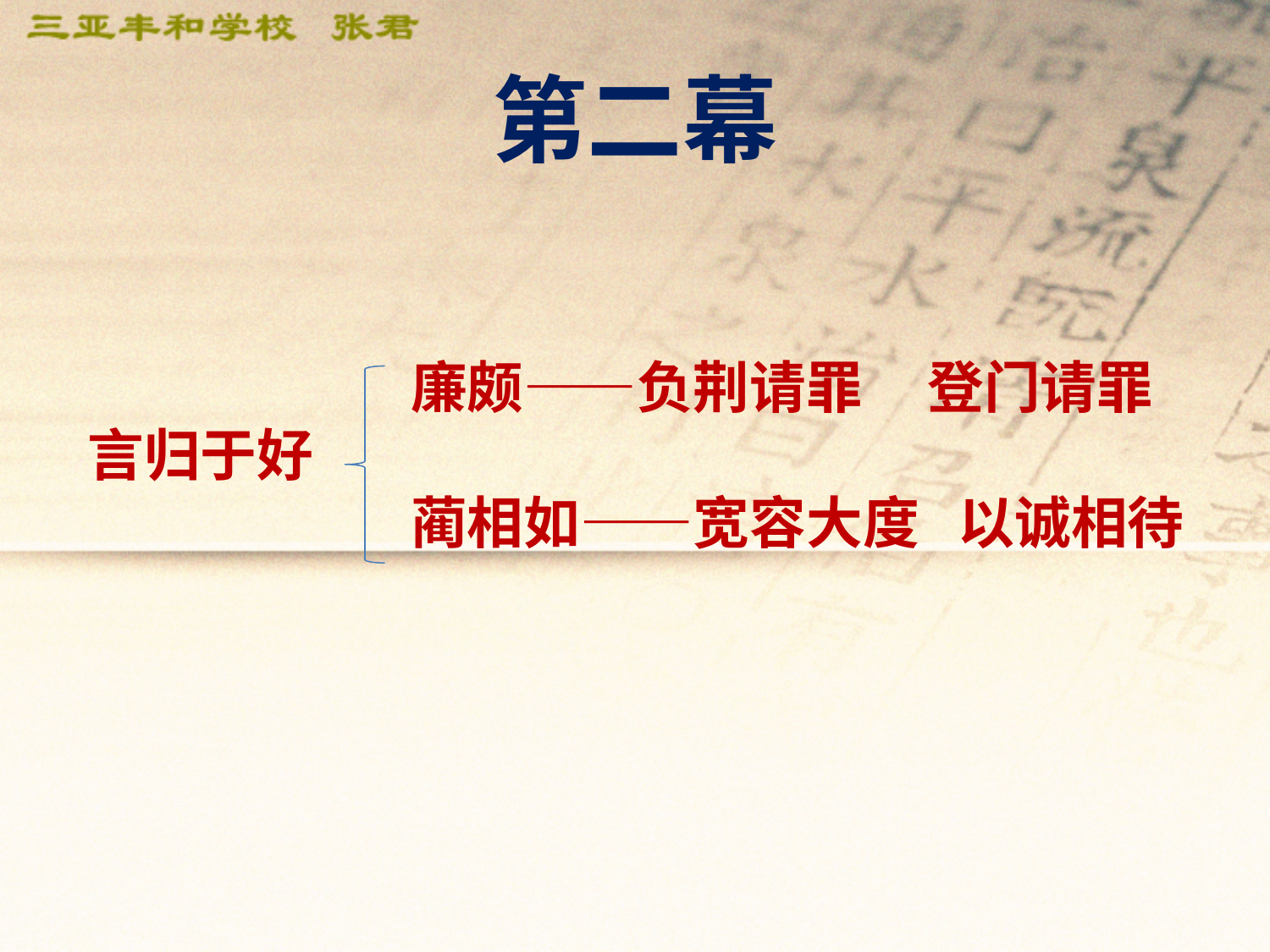

# 第二幕
                        廉颇——负荆请罪     登门请罪
言归于好
                        蔺相如——宽容大度   以诚相待